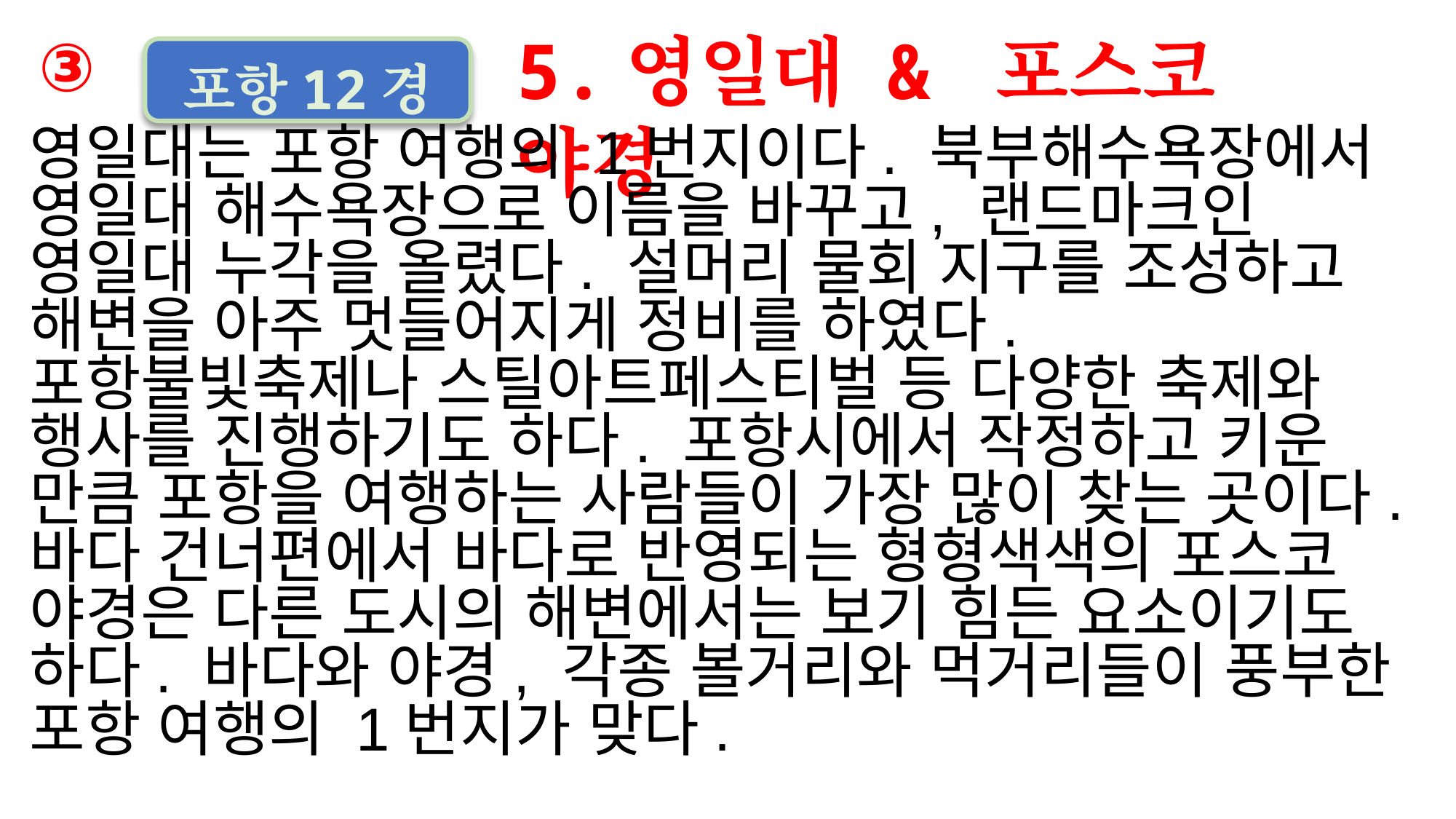

③
5.영일대 & 포스코 야경
포항12경
영일대는 포항 여행의 1번지이다. 북부해수욕장에서 영일대 해수욕장으로 이름을 바꾸고, 랜드마크인 영일대 누각을 올렸다. 설머리 물회 지구를 조성하고 해변을 아주 멋들어지게 정비를 하였다. 포항불빛축제나 스틸아트페스티벌 등 다양한 축제와 행사를 진행하기도 하다. 포항시에서 작정하고 키운 만큼 포항을 여행하는 사람들이 가장 많이 찾는 곳이다. 바다 건너편에서 바다로 반영되는 형형색색의 포스코 야경은 다른 도시의 해변에서는 보기 힘든 요소이기도 하다. 바다와 야경, 각종 볼거리와 먹거리들이 풍부한 포항 여행의 1번지가 맞다.